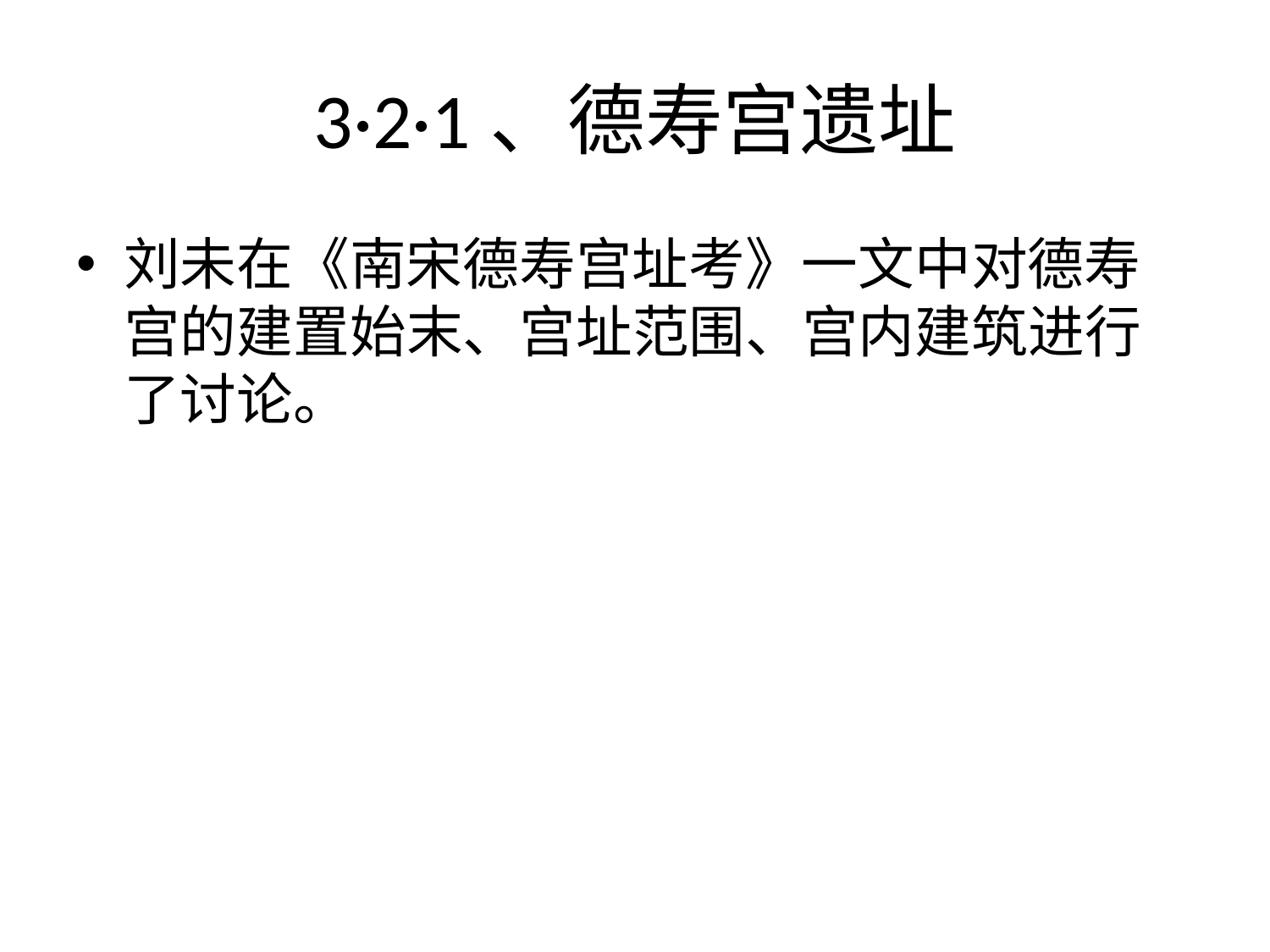

# 3·2·1、德寿宫遗址
刘未在《南宋德寿宫址考》一文中对德寿宫的建置始末、宫址范围、宫内建筑进行了讨论。